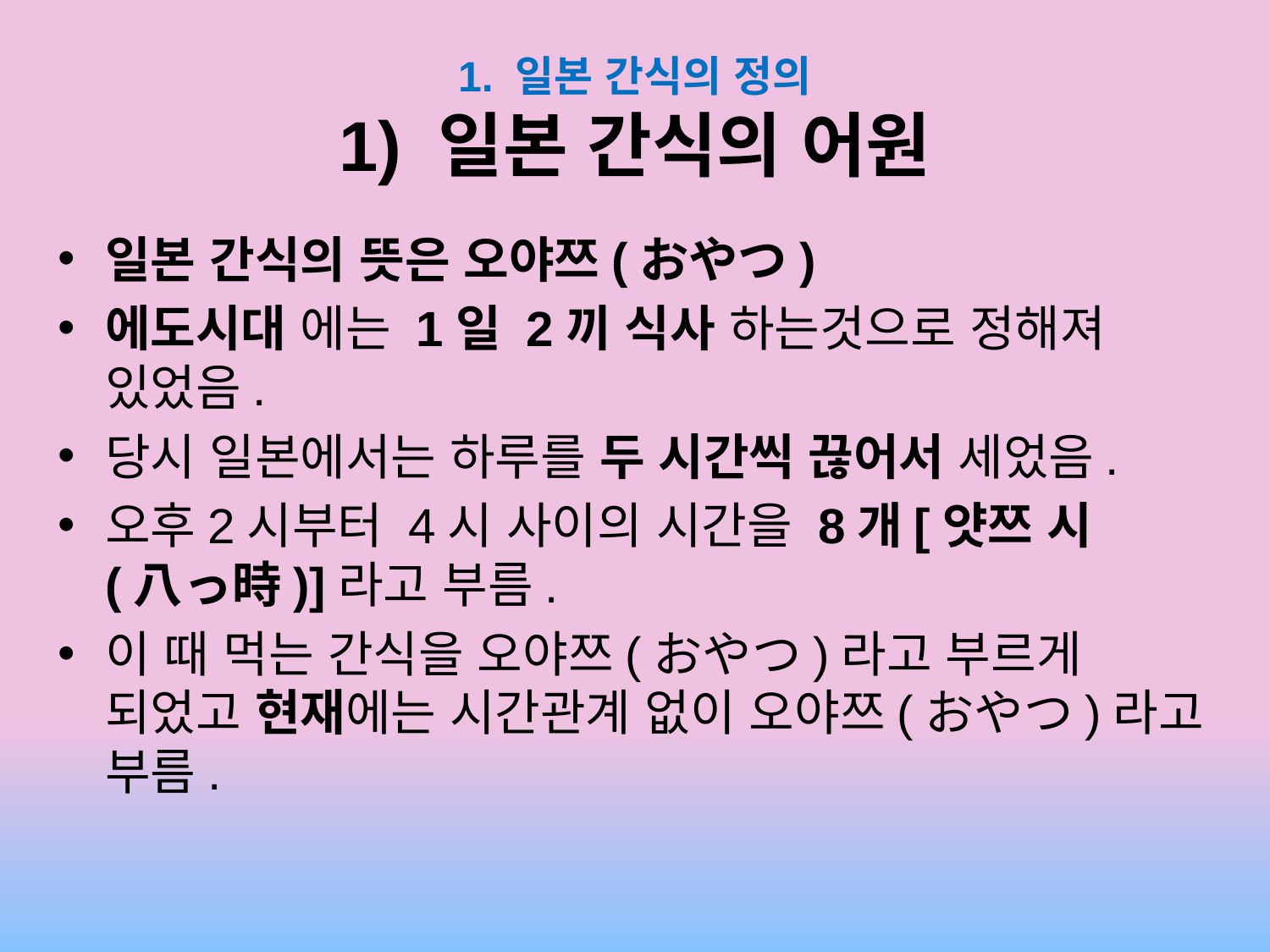

# 1. 일본 간식의 정의 1) 일본 간식의 어원
일본 간식의 뜻은 오야쯔(おやつ)
에도시대 에는 1일 2끼 식사 하는것으로 정해져 있었음.
당시 일본에서는 하루를 두 시간씩 끊어서 세었음.
오후2시부터 4시 사이의 시간을 8개[얏쯔 시(八っ時)]라고 부름.
이 때 먹는 간식을 오야쯔(おやつ)라고 부르게 되었고 현재에는 시간관계 없이 오야쯔(おやつ)라고 부름.